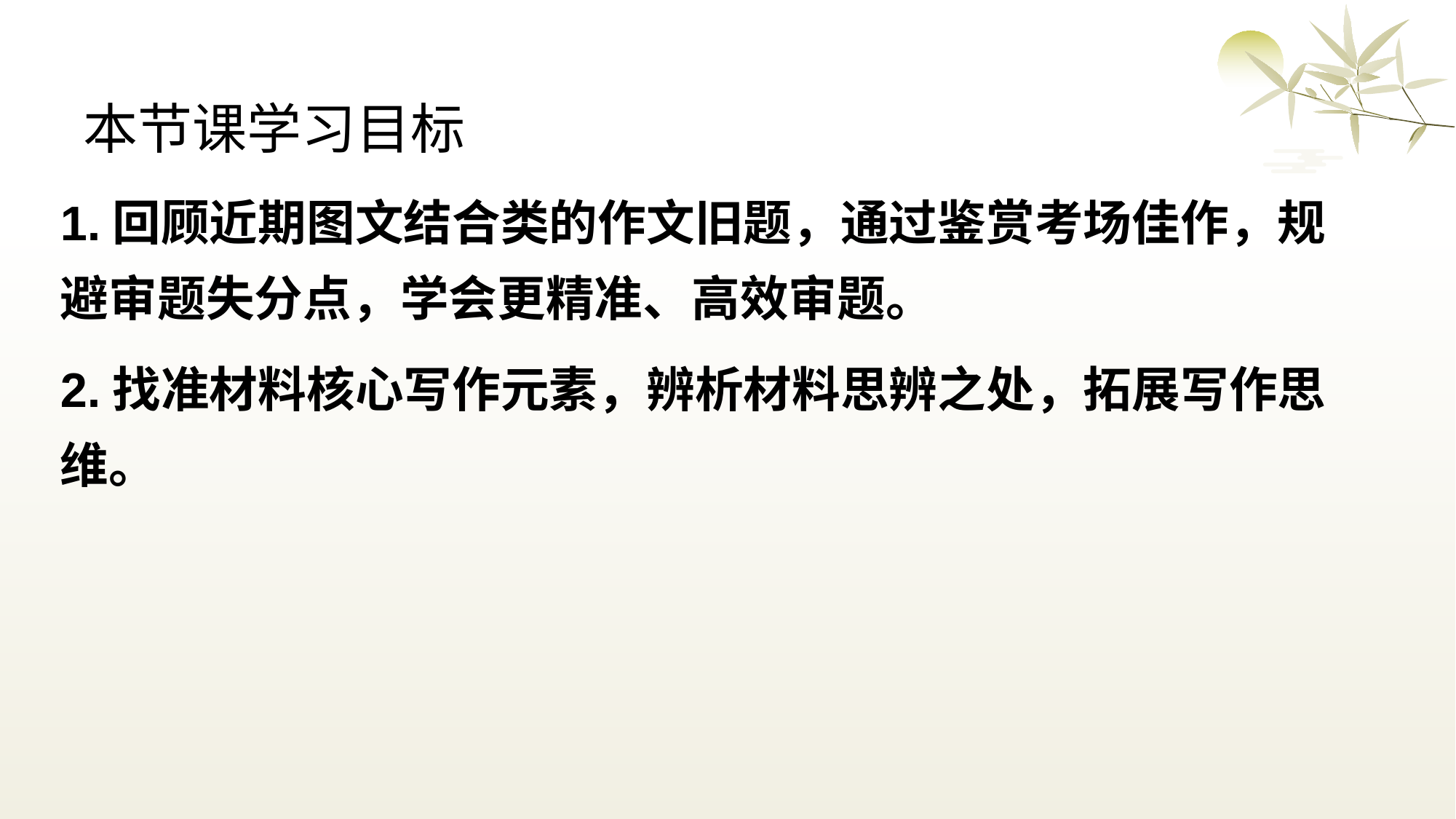

# 本节课学习目标
1.回顾近期图文结合类的作文旧题，通过鉴赏考场佳作，规避审题失分点，学会更精准、高效审题。
2.找准材料核心写作元素，辨析材料思辨之处，拓展写作思维。